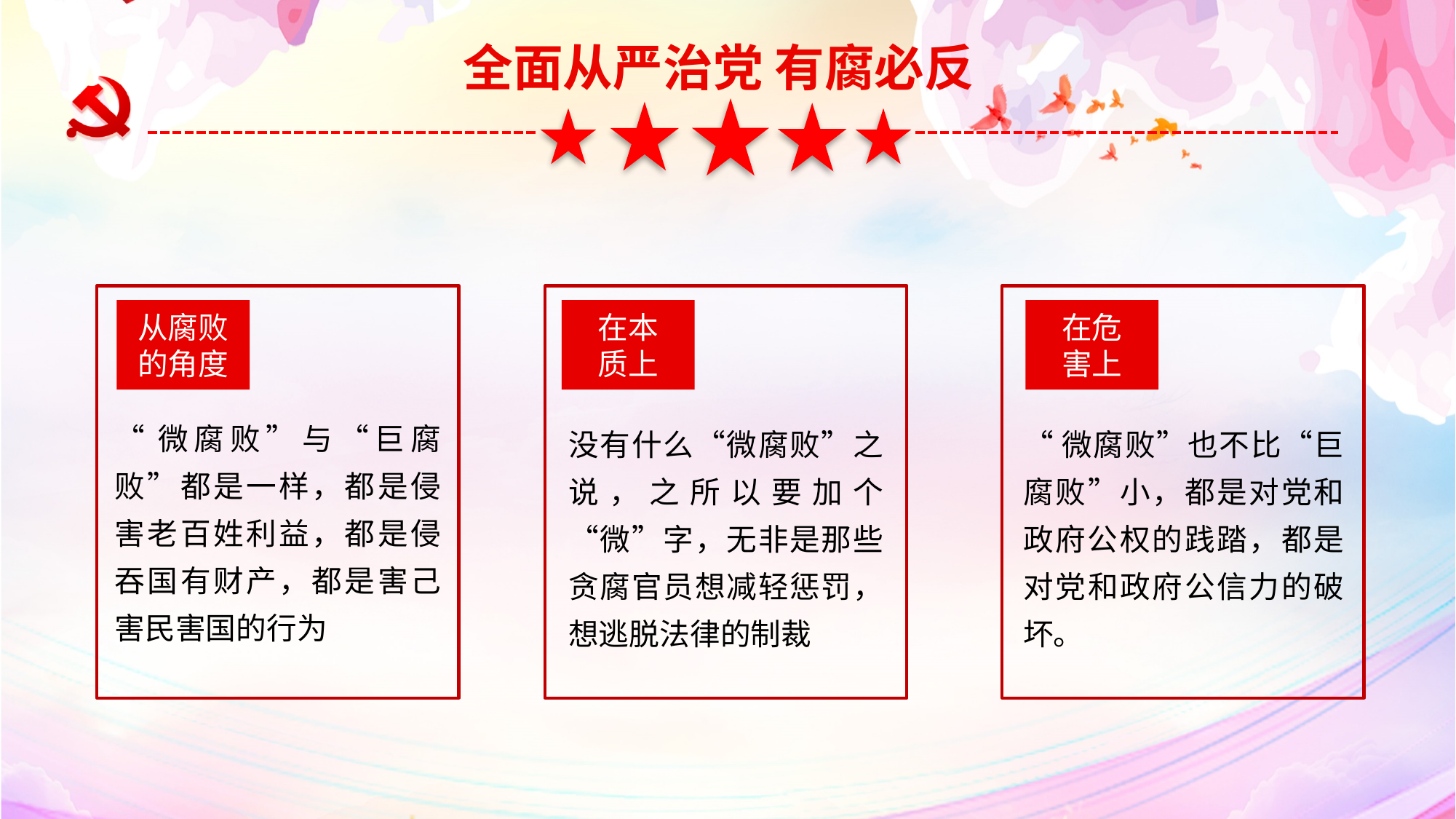

从腐败的角度
在本
质上
在危
害上
“微腐败”与“巨腐败”都是一样，都是侵害老百姓利益，都是侵吞国有财产，都是害己害民害国的行为
没有什么“微腐败”之说，之所以要加个“微”字，无非是那些贪腐官员想减轻惩罚，想逃脱法律的制裁
“微腐败”也不比“巨腐败”小，都是对党和政府公权的践踏，都是对党和政府公信力的破坏。